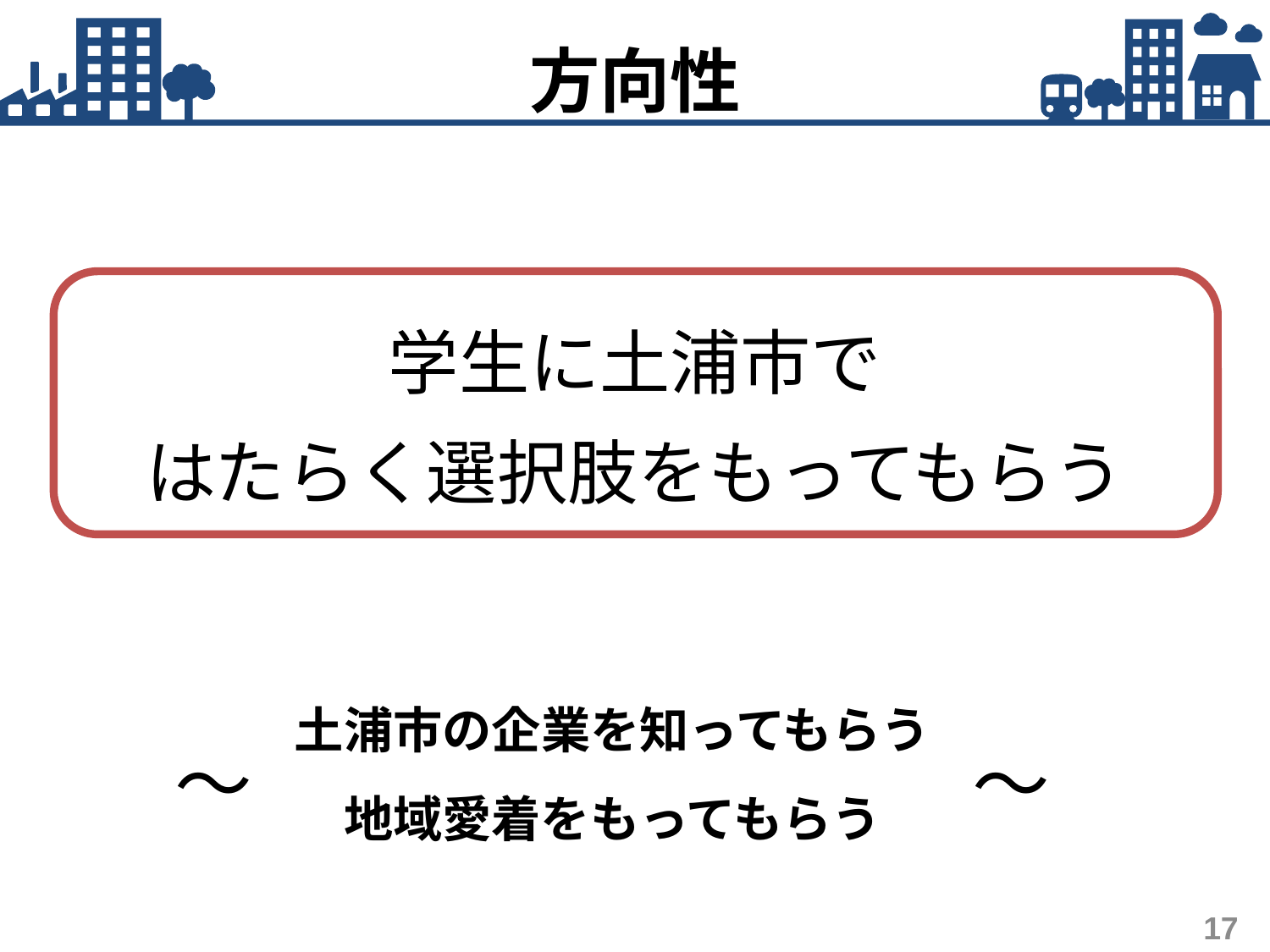

方向性

学生に土浦市で
はたらく選択肢をもってもらう
土浦市の企業を知ってもらう
地域愛着をもってもらう
～
～
17